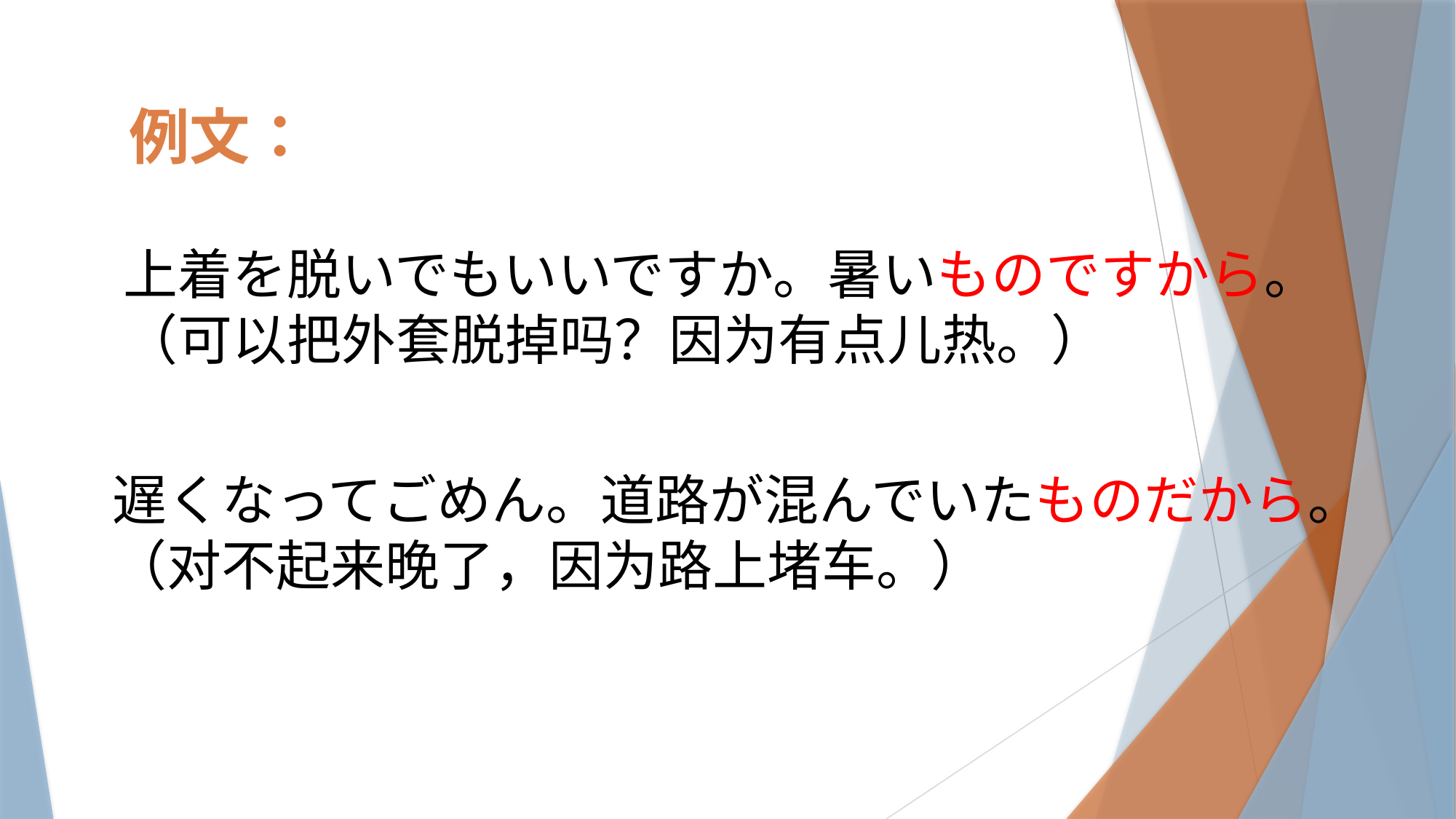

例文：
上着を脱いでもいいですか。暑いものですから。
（可以把外套脱掉吗？因为有点儿热。）
遅くなってごめん。道路が混んでいたものだから。
（对不起来晚了，因为路上堵车。）